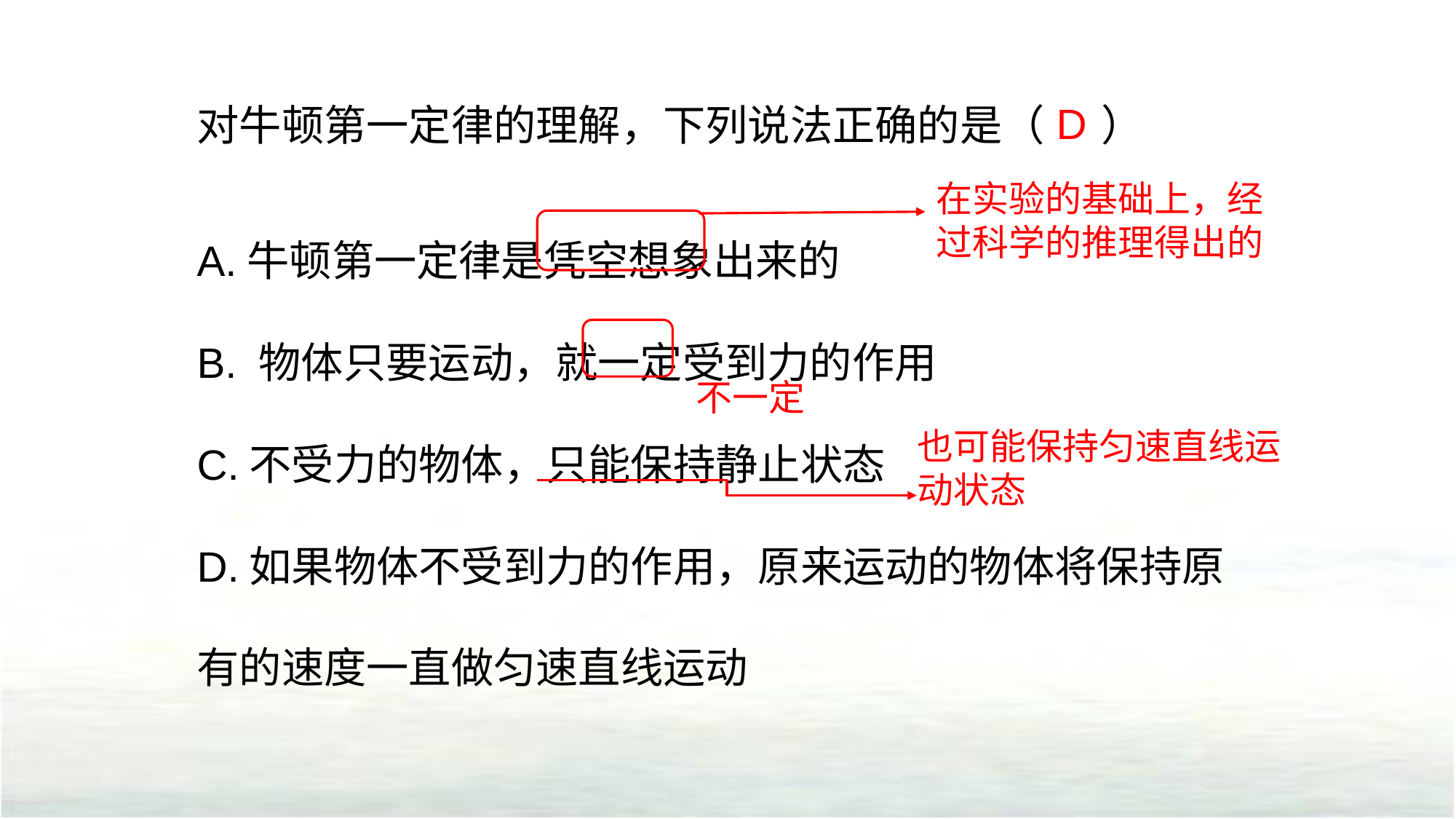

对牛顿第一定律的理解，下列说法正确的是（      ）
D
在实验的基础上，经过科学的推理得出的
A.牛顿第一定律是凭空想象出来的
B. 物体只要运动，就一定受到力的作用
C.不受力的物体，只能保持静止状态
D.如果物体不受到力的作用，原来运动的物体将保持原有的速度一直做匀速直线运动

不一定
也可能保持匀速直线运动状态